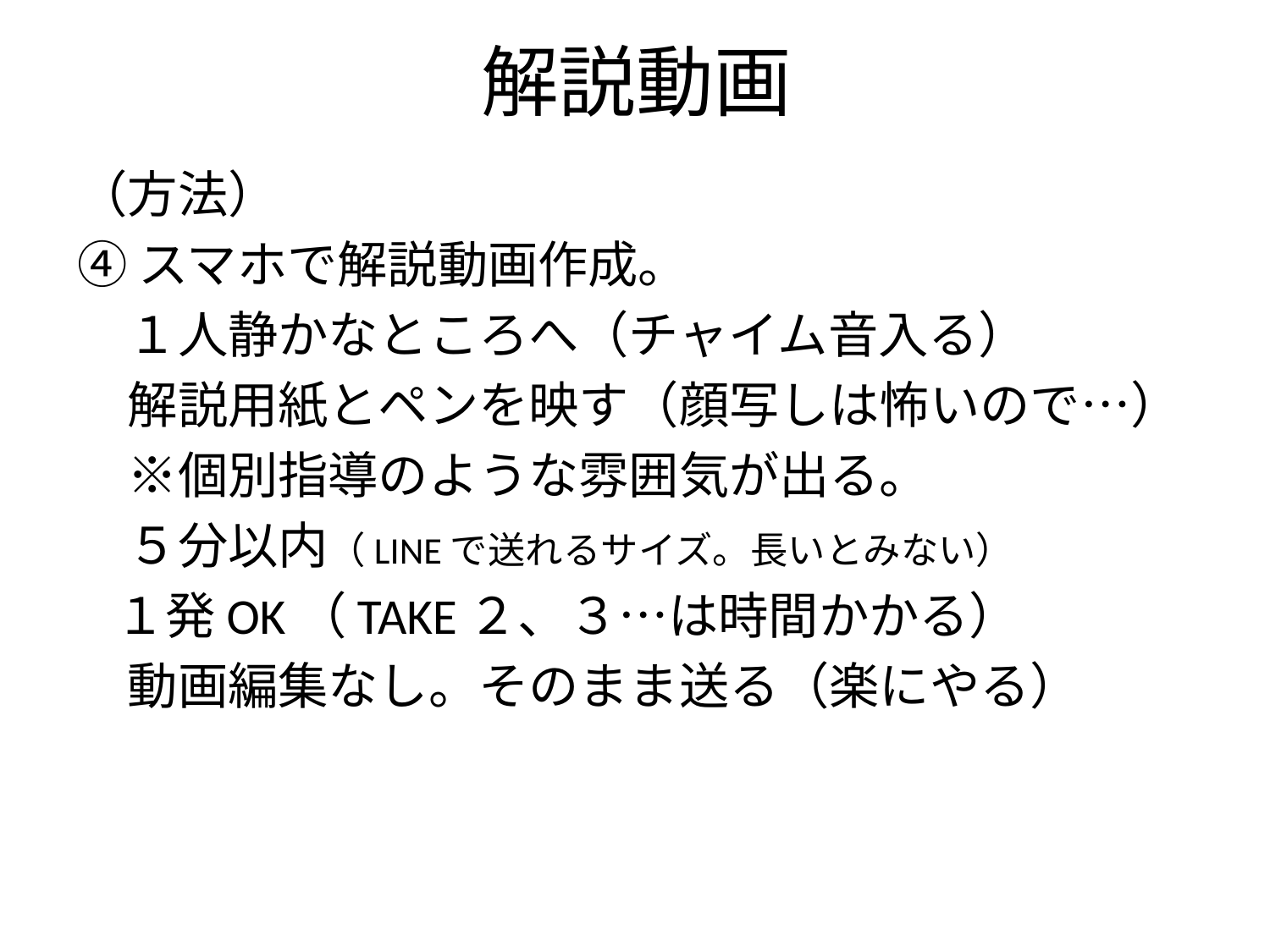

# 解説動画
（方法）
④スマホで解説動画作成。
　１人静かなところへ（チャイム音入る）
　解説用紙とペンを映す（顔写しは怖いので…）
　※個別指導のような雰囲気が出る。
　５分以内（LINEで送れるサイズ。長いとみない）
　１発OK（TAKE２、３…は時間かかる）
　動画編集なし。そのまま送る（楽にやる）